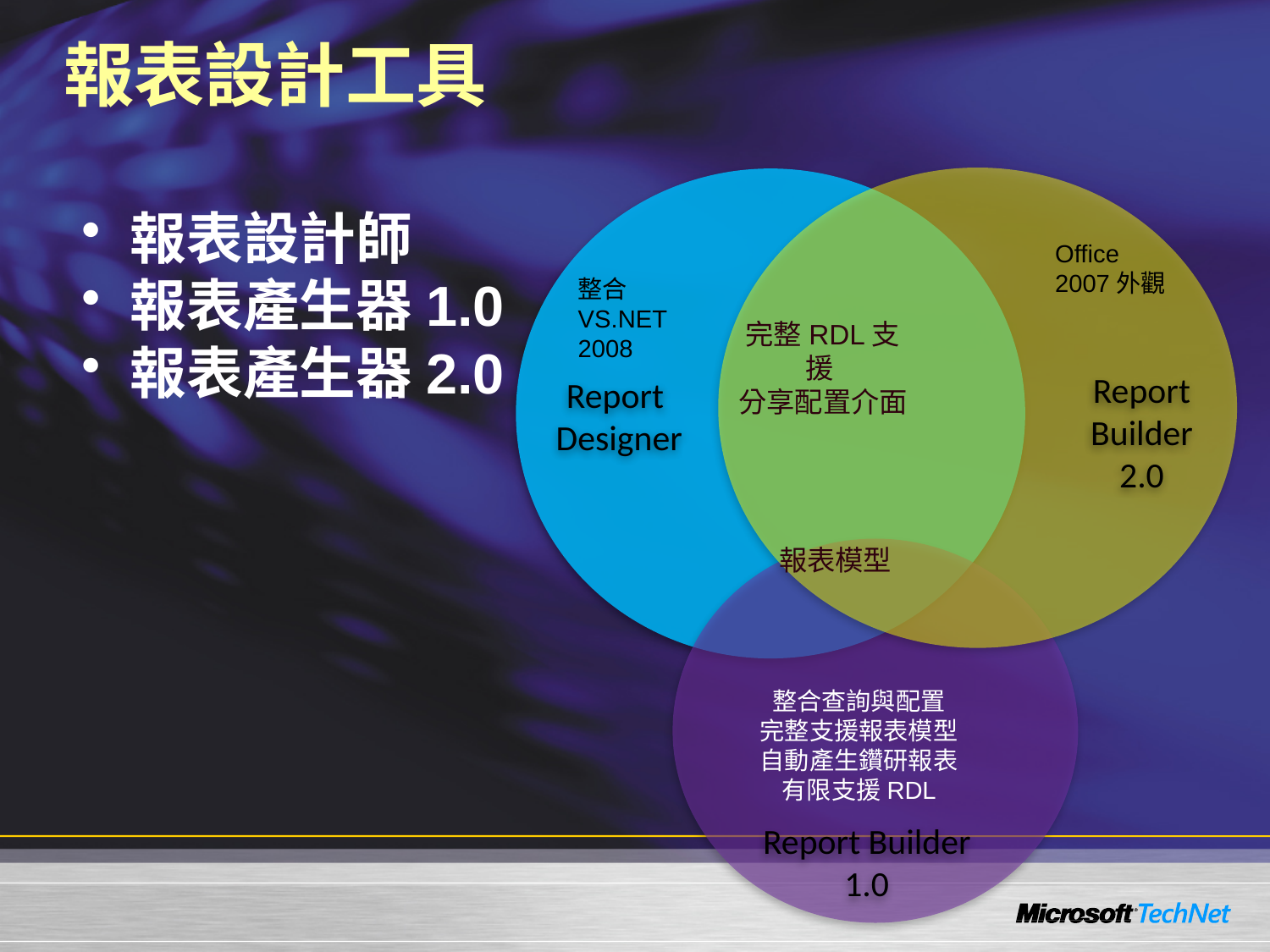

# 報表設計工具

Report
Designer
報表設計師
報表產生器1.0
報表產生器2.0
Office 2007外觀
整合VS.NET 2008
完整RDL支援
分享配置介面

Report
Builder
2.0
報表模型

整合查詢與配置
完整支援報表模型
自動產生鑽研報表
有限支援RDL
Report Builder 1.0